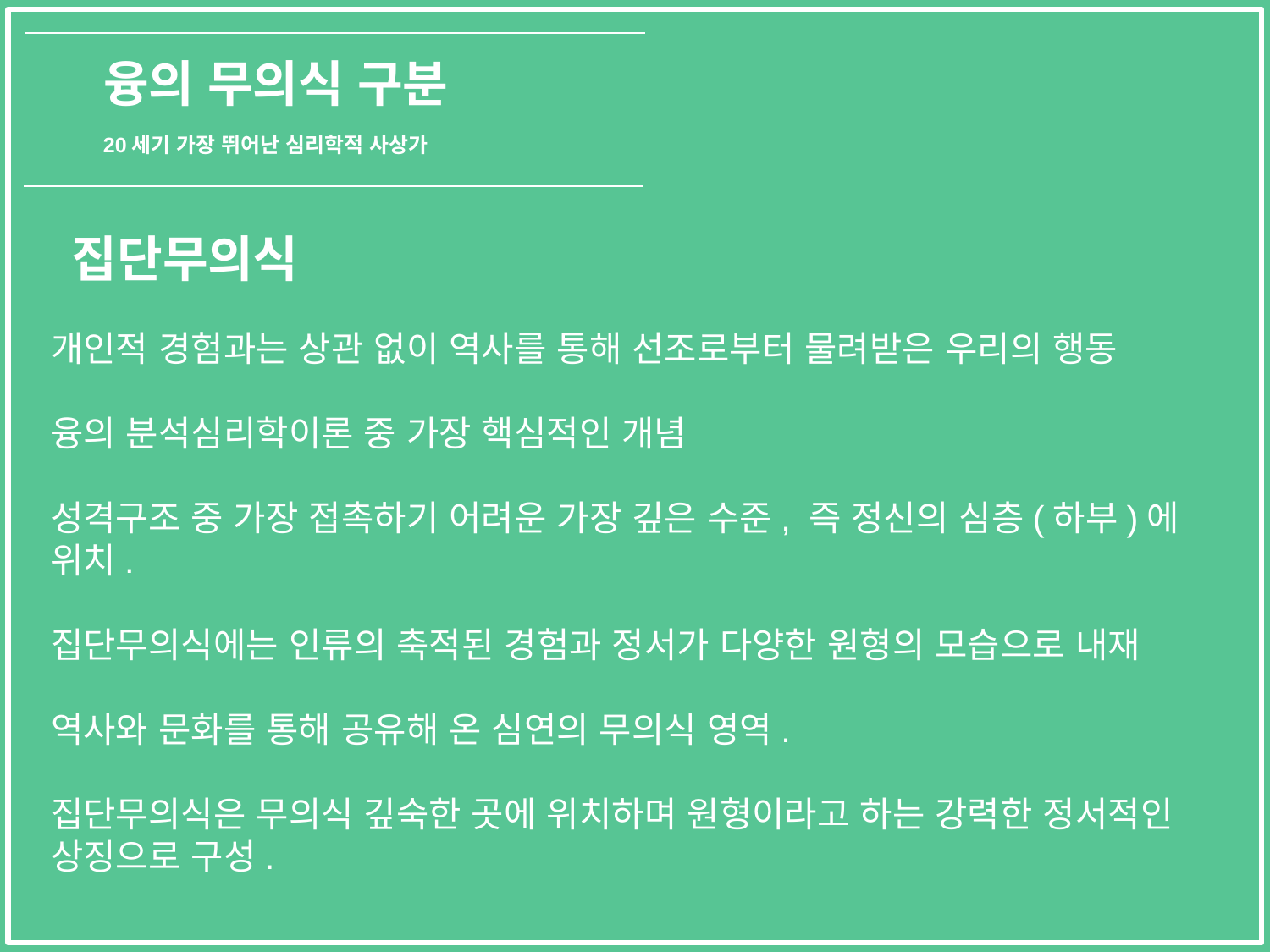

융의 무의식 구분
20세기 가장 뛰어난 심리학적 사상가
집단무의식
개인적 경험과는 상관 없이 역사를 통해 선조로부터 물려받은 우리의 행동

융의 분석심리학이론 중 가장 핵심적인 개념

성격구조 중 가장 접촉하기 어려운 가장 깊은 수준, 즉 정신의 심층(하부)에  위치.

집단무의식에는 인류의 축적된 경험과 정서가 다양한 원형의 모습으로 내재

역사와 문화를 통해 공유해 온 심연의 무의식 영역.

집단무의식은 무의식 깊숙한 곳에 위치하며 원형이라고 하는 강력한 정서적인 상징으로 구성.